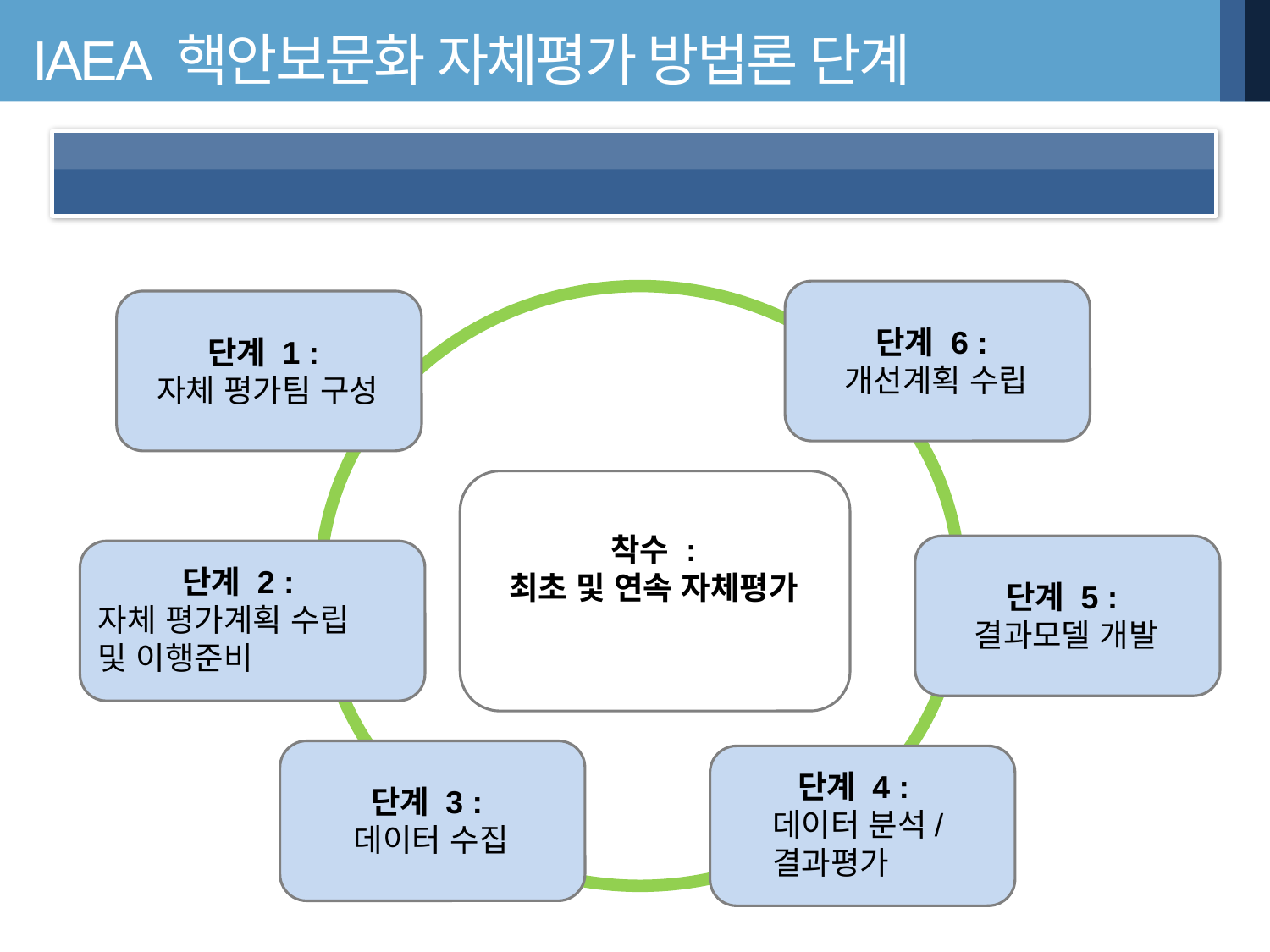

# IAEA 핵안보문화 자체평가 방법론 단계

단계 6 :
개선계획 수립

단계 1 :
자체 평가팀 구성

착수 :
최초 및 연속 자체평가

단계 5 :
결과모델 개발

단계 2 :
자체 평가계획 수립
및 이행준비

단계 3 :
데이터 수집

단계 4 :
데이터 분석/
결과평가